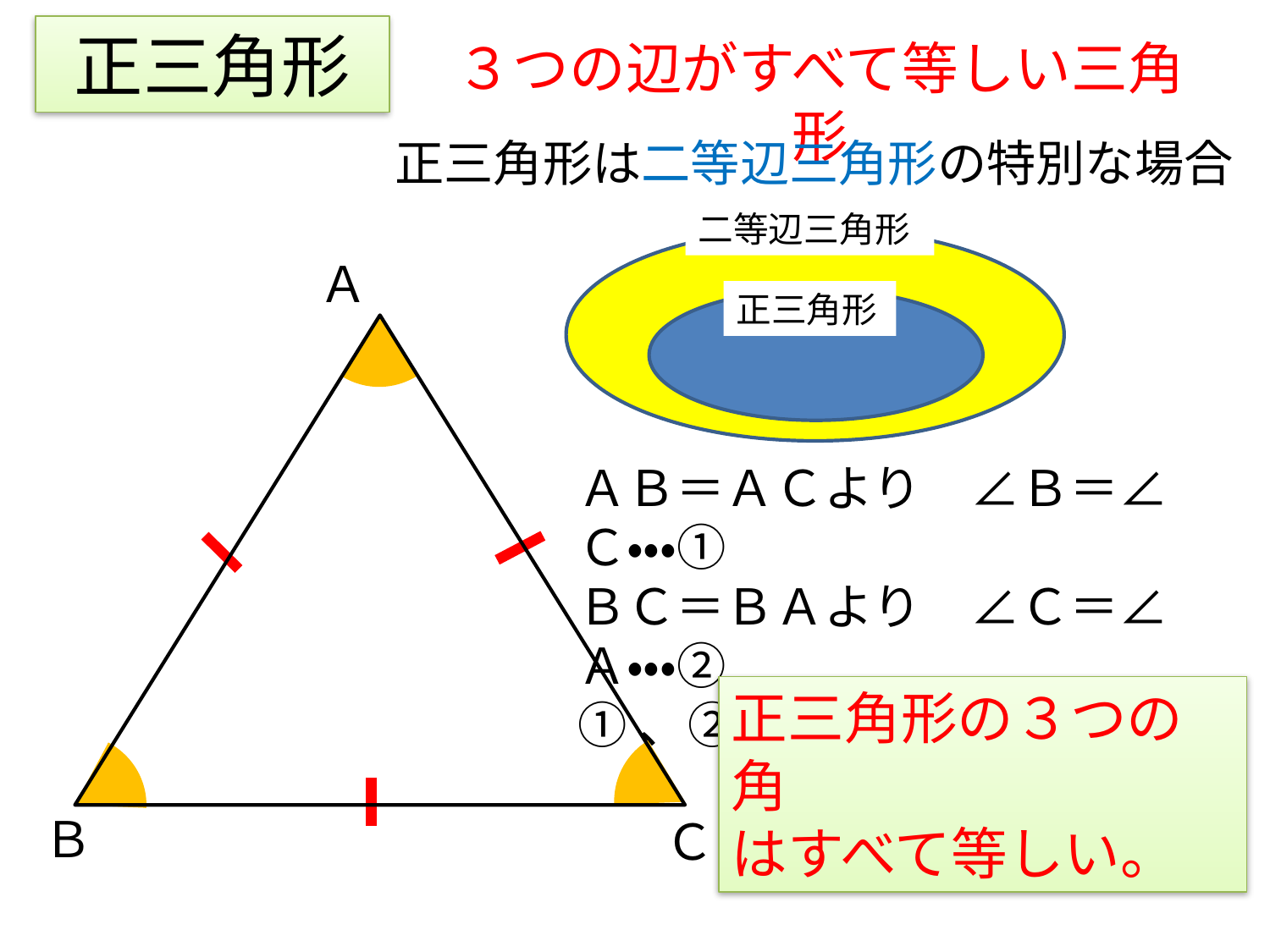

# 正三角形
３つの辺がすべて等しい三角形
正三角形は二等辺三角形の特別な場合
二等辺三角形

Ａ
正三角形

ＡＢ＝ＡＣより　∠Ｂ＝∠Ｃ・・・①
ＢＣ＝ＢＡより　∠Ｃ＝∠Ａ・・・②
①、②より∠Ａ＝∠Ｂ＝∠Ｃ

正三角形の３つの角
はすべて等しい。

Ｂ
Ｃ